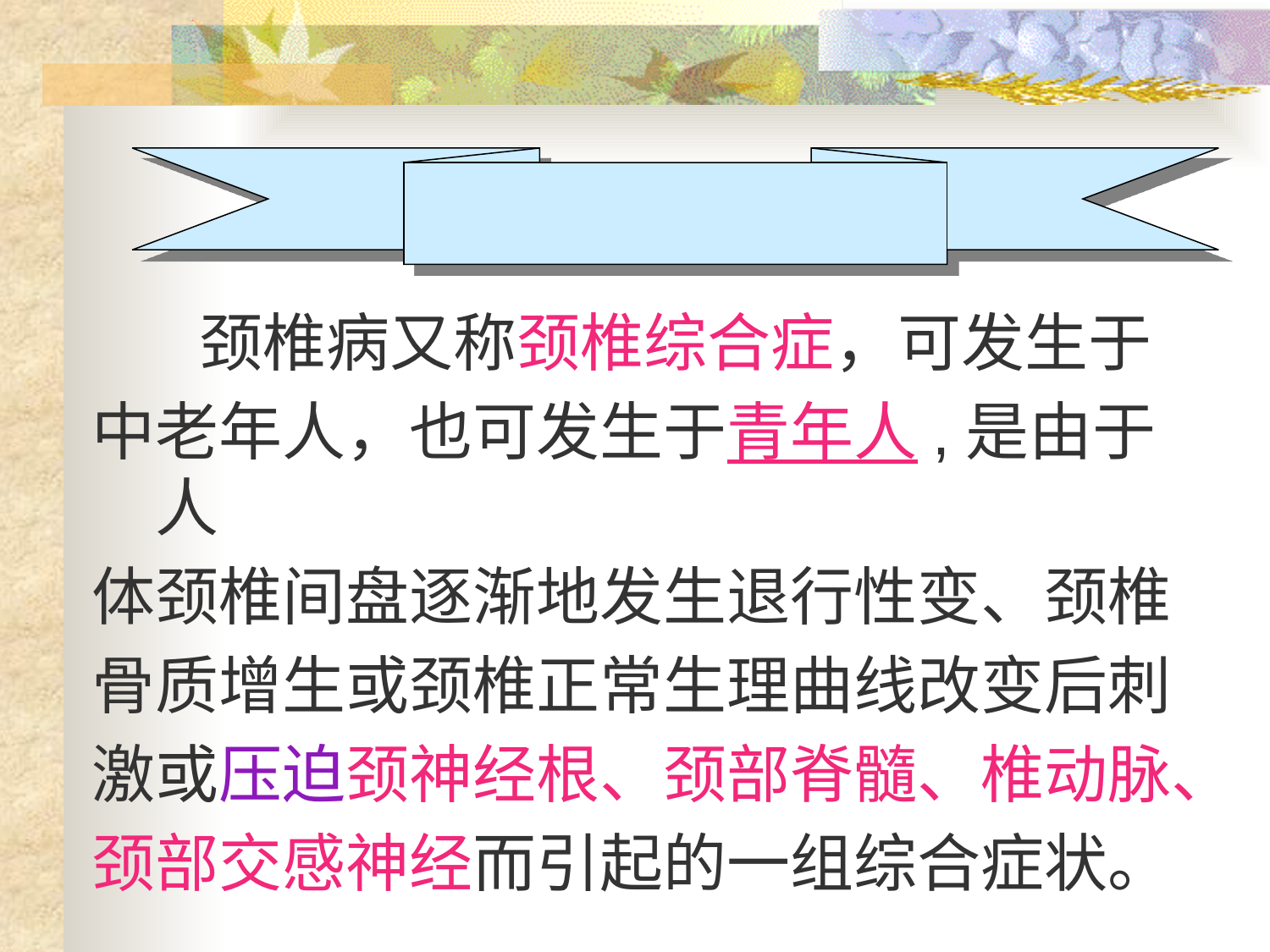

#

        颈椎病又称颈椎综合症，可发生于
中老年人，也可发生于青年人,是由于人
体颈椎间盘逐渐地发生退行性变、颈椎
骨质增生或颈椎正常生理曲线改变后刺
激或压迫颈神经根、颈部脊髓、椎动脉、
颈部交感神经而引起的一组综合症状。